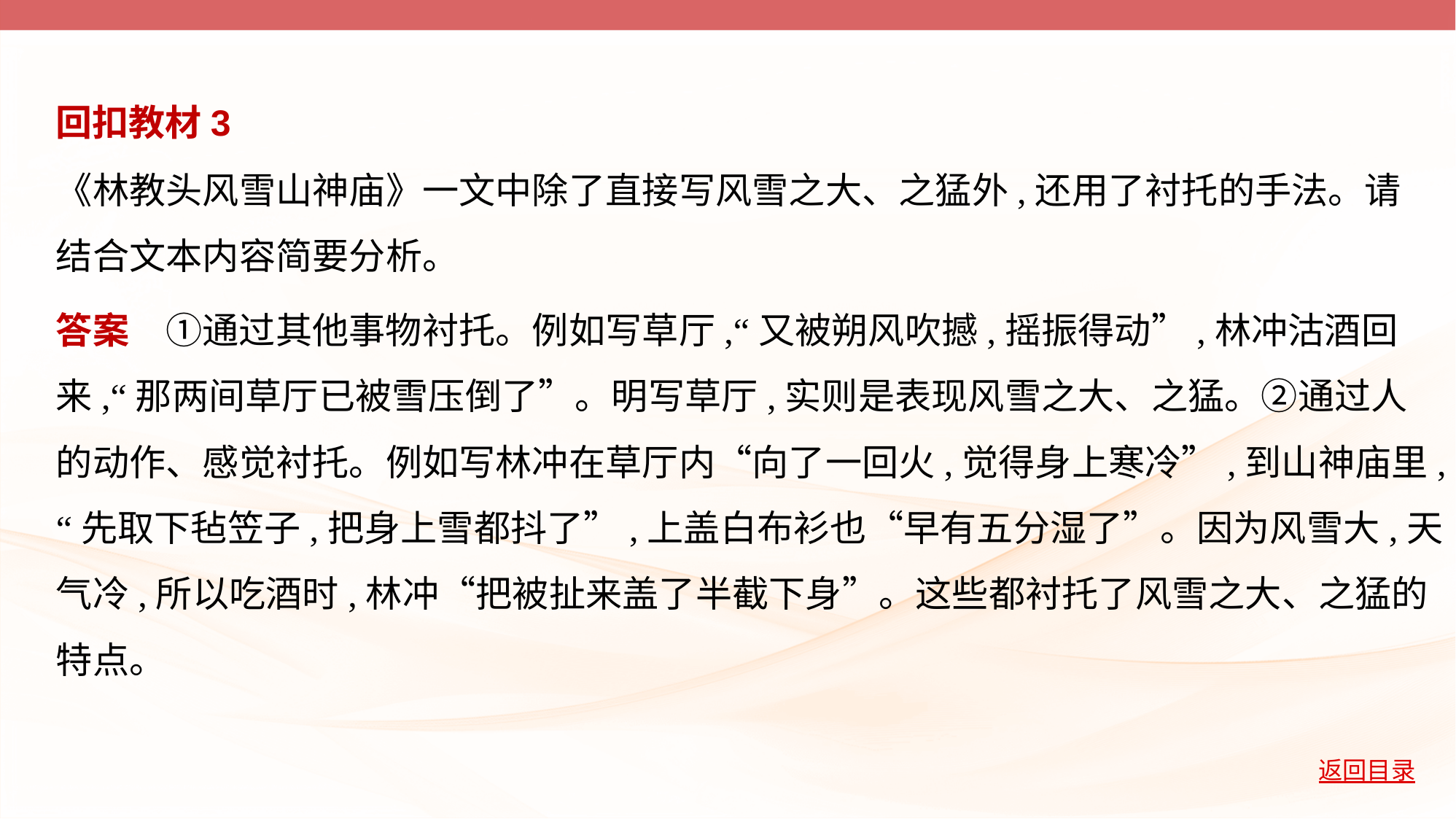

回扣教材3
《林教头风雪山神庙》一文中除了直接写风雪之大、之猛外,还用了衬托的手法。请
结合文本内容简要分析。
答案　①通过其他事物衬托。例如写草厅,“又被朔风吹撼,摇振得动”,林冲沽酒回
来,“那两间草厅已被雪压倒了”。明写草厅,实则是表现风雪之大、之猛。②通过人
的动作、感觉衬托。例如写林冲在草厅内“向了一回火,觉得身上寒冷”,到山神庙里,
“先取下毡笠子,把身上雪都抖了”,上盖白布衫也“早有五分湿了”。因为风雪大,天
气冷,所以吃酒时,林冲“把被扯来盖了半截下身”。这些都衬托了风雪之大、之猛的
特点。